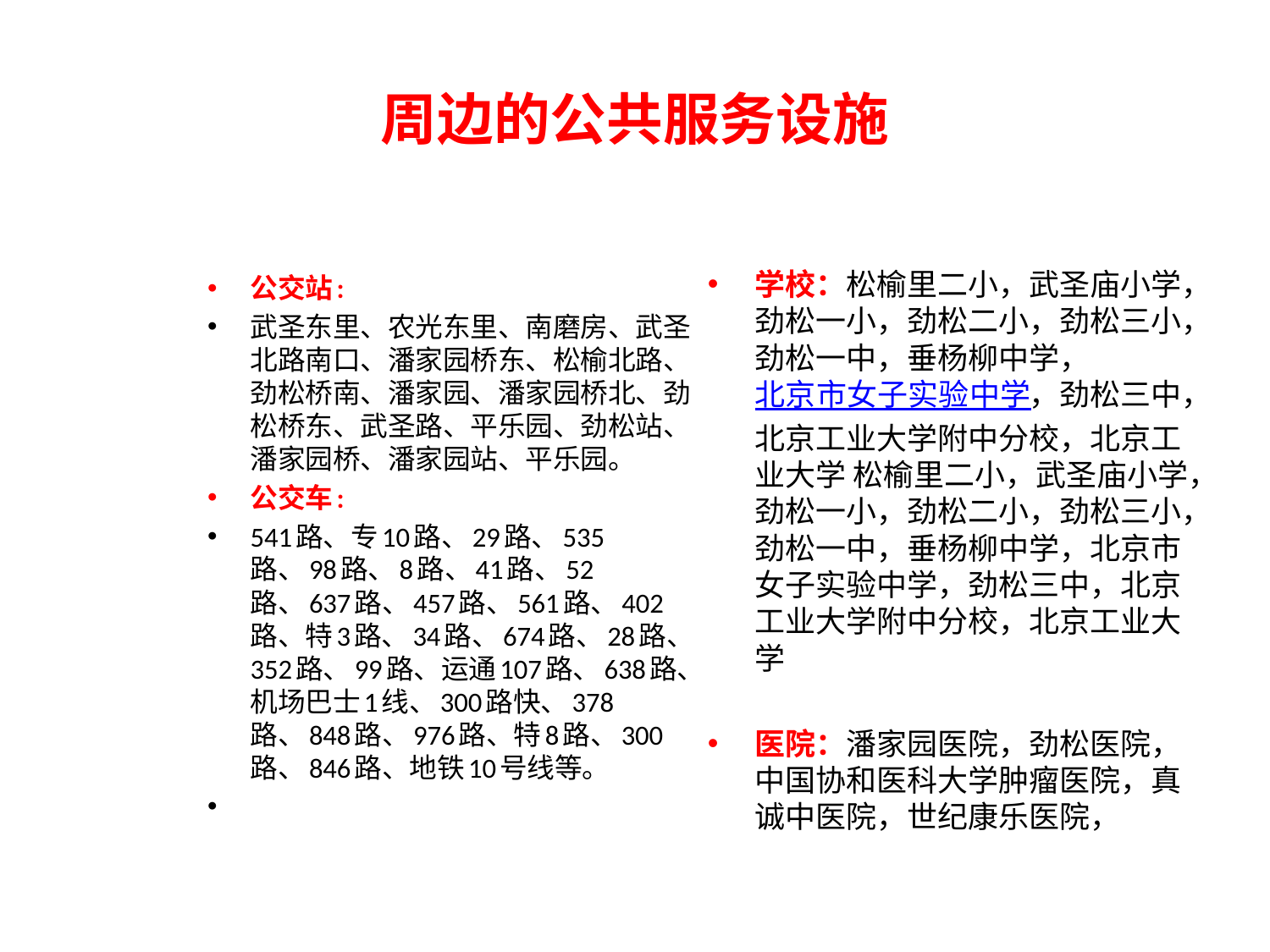

# 周边的公共服务设施

学校：松榆里二小，武圣庙小学，劲松一小，劲松二小，劲松三小，劲松一中，垂杨柳中学，北京市女子实验中学，劲松三中，北京工业大学附中分校，北京工业大学 松榆里二小，武圣庙小学，劲松一小，劲松二小，劲松三小，劲松一中，垂杨柳中学，北京市女子实验中学，劲松三中，北京工业大学附中分校，北京工业大学

医院：潘家园医院，劲松医院，中国协和医科大学肿瘤医院，真诚中医院，世纪康乐医院，

公交站:
武圣东里、农光东里、南磨房、武圣北路南口、潘家园桥东、松榆北路、劲松桥南、潘家园、潘家园桥北、劲松桥东、武圣路、平乐园、劲松站、潘家园桥、潘家园站、平乐园。
公交车:
541路、专10路、29路、535路、98路、8路、41路、52路、637路、457路、561路、402路、特3路、34路、674路、28路、352路、99路、运通107路、638路、机场巴士1线、300路快、378路、848路、976路、特8路、300路、846路、地铁10号线等。